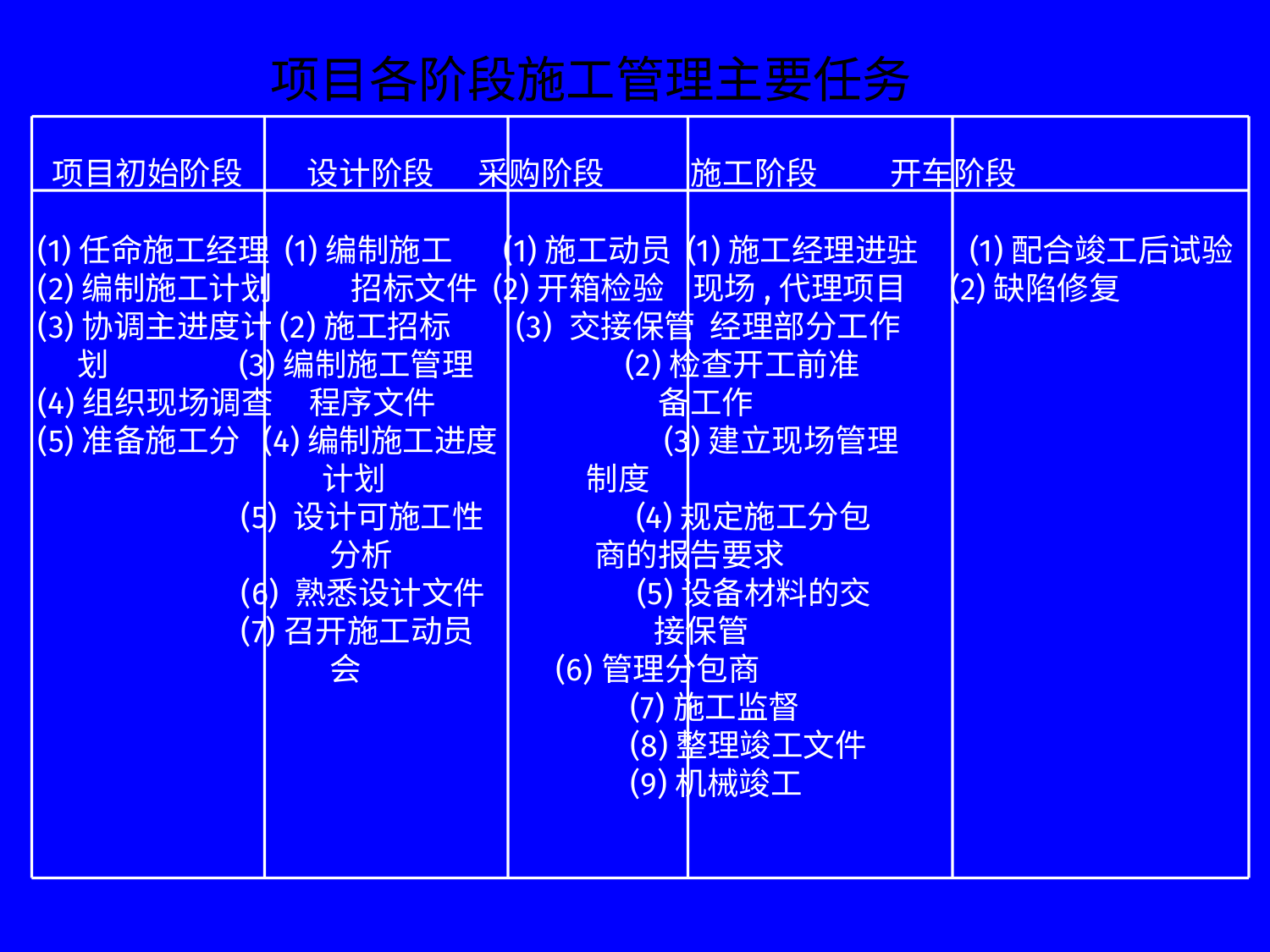

项目各阶段施工管理主要任务

    项目初始阶段         设计阶段      采购阶段            施工阶段          开车阶段

   (1)任命施工经理 (1)编制施工      (1)施工动员 (1)施工经理进驻      (1)配合竣工后试验
   (2)编制施工计划           招标文件 (2)开箱检验    现场,代理项目     (2)缺陷修复
   (3)协调主进度计(2)施工招标        (3) 交接保管  经理部分工作
        划                 (3)编制施工管理                    (2)检查开工前准
   (4)组织现场调查     程序文件                               备工作
   (5)准备施工分  (4)编制施工进度                      (3)建立现场管理
                                          计划                            制度
                           (5) 设计可施工性                    (4)规定施工分包
                                           分析                            商的报告要求
                           (6) 熟悉设计文件                    (5)设备材料的交
                           (7)召开施工动员                         接保管
                                           会                          (6)管理分包商
                                                                         (7)施工监督
                                                                         (8)整理竣工文件
                                                                         (9)机械竣工